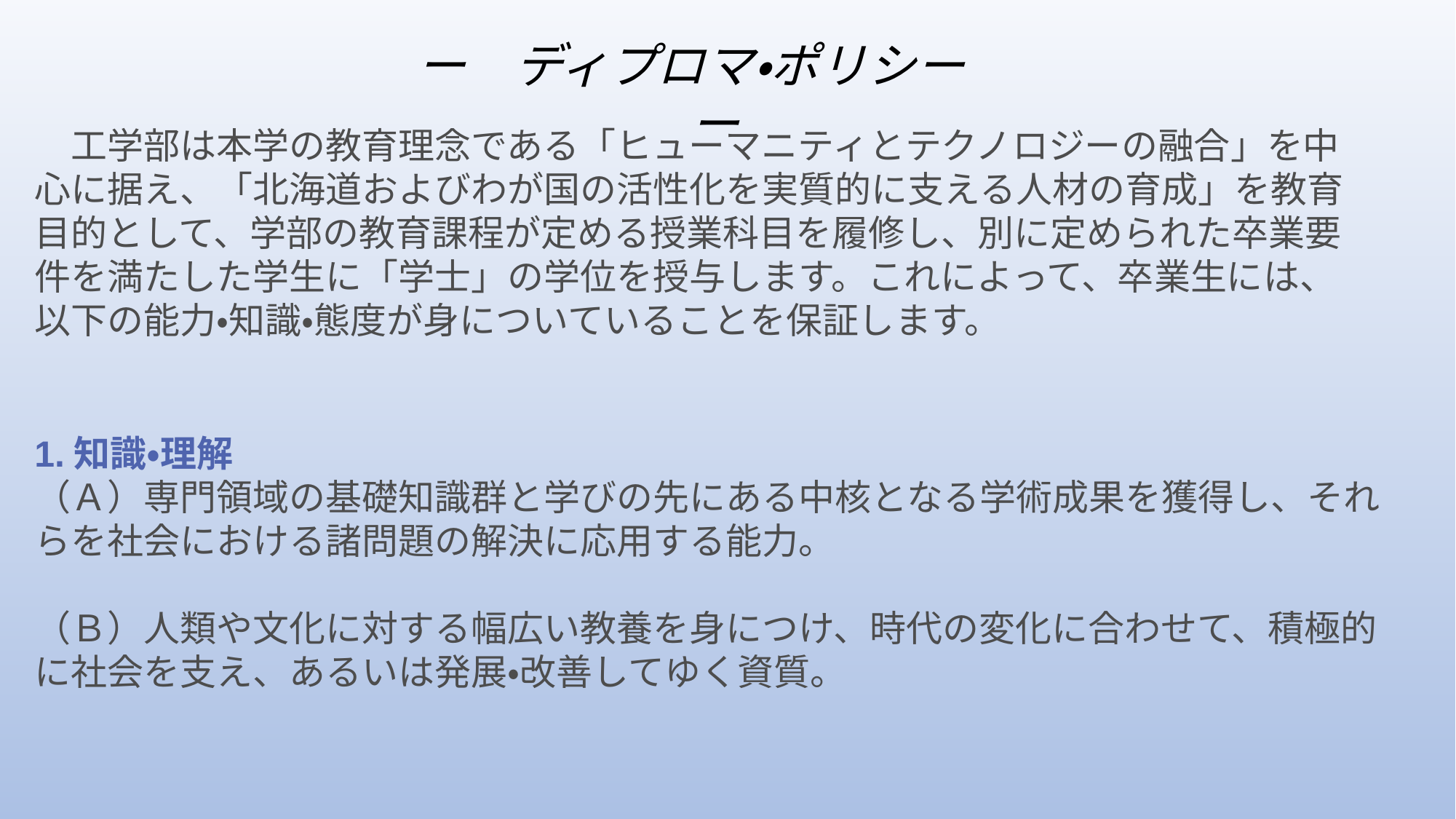

ー　ディプロマ・ポリシー　ー
　工学部は本学の教育理念である「ヒューマニティとテクノロジーの融合」を中心に据え、「北海道およびわが国の活性化を実質的に支える人材の育成」を教育目的として、学部の教育課程が定める授業科目を履修し、別に定められた卒業要件を満たした学生に「学士」の学位を授与します。これによって、卒業生には、以下の能力・知識・態度が身についていることを保証します。
1.知識・理解
（Ａ）専門領域の基礎知識群と学びの先にある中核となる学術成果を獲得し、それらを社会における諸問題の解決に応用する能力。

（Ｂ）人類や文化に対する幅広い教養を身につけ、時代の変化に合わせて、積極的に社会を支え、あるいは発展・改善してゆく資質。